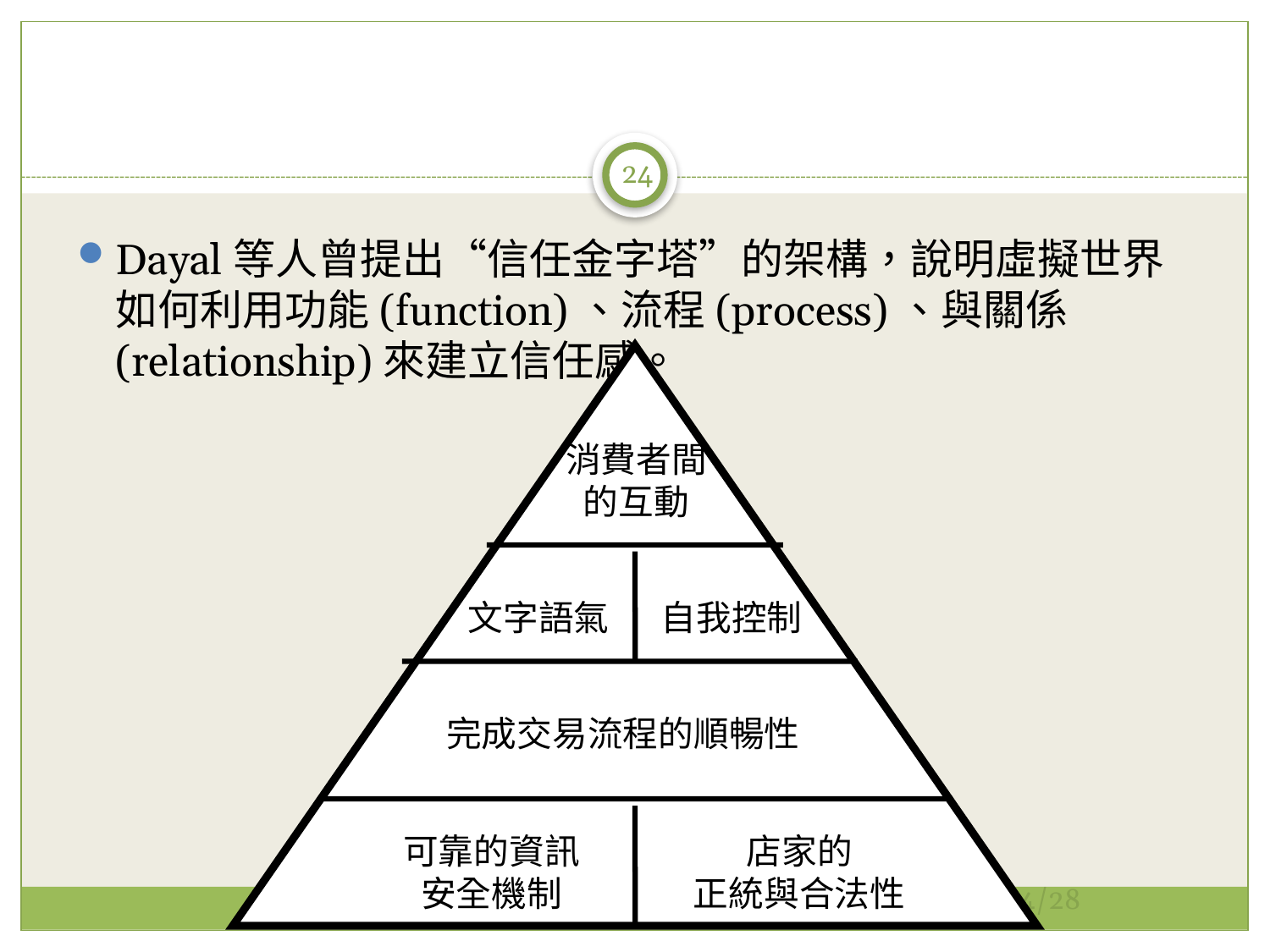

#
24
Dayal等人曾提出“信任金字塔”的架構，說明虛擬世界如何利用功能(function)、流程(process)、與關係(relationship)來建立信任感。

消費者間
的互動

文字語氣
自我控制

完成交易流程的順暢性

可靠的資訊
安全機制
店家的
正統與合法性
24/28